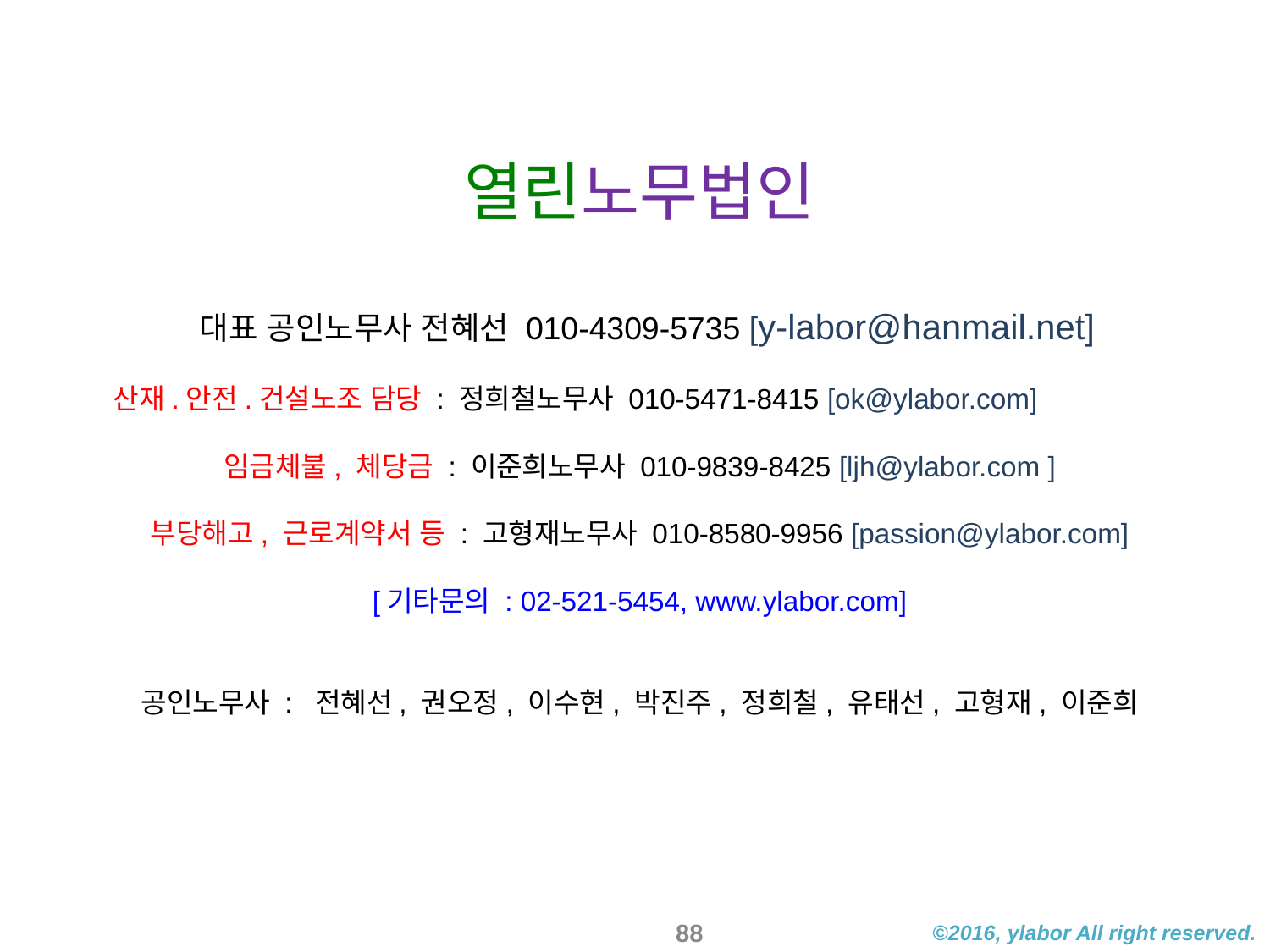

열린노무법인

 대표 공인노무사 전혜선 010-4309-5735 [y-labor@hanmail.net]

     산재.안전.건설노조 담당 : 정희철노무사 010-5471-8415 [ok@ylabor.com]

임금체불, 체당금 : 이준희노무사 010-9839-8425 [ljh@ylabor.com ]

부당해고, 근로계약서 등 : 고형재노무사 010-8580-9956 [passion@ylabor.com]

[기타문의 : 02-521-5454, www.ylabor.com]

공인노무사 :  전혜선, 권오정, 이수현, 박진주, 정희철, 유태선, 고형재, 이준희

88